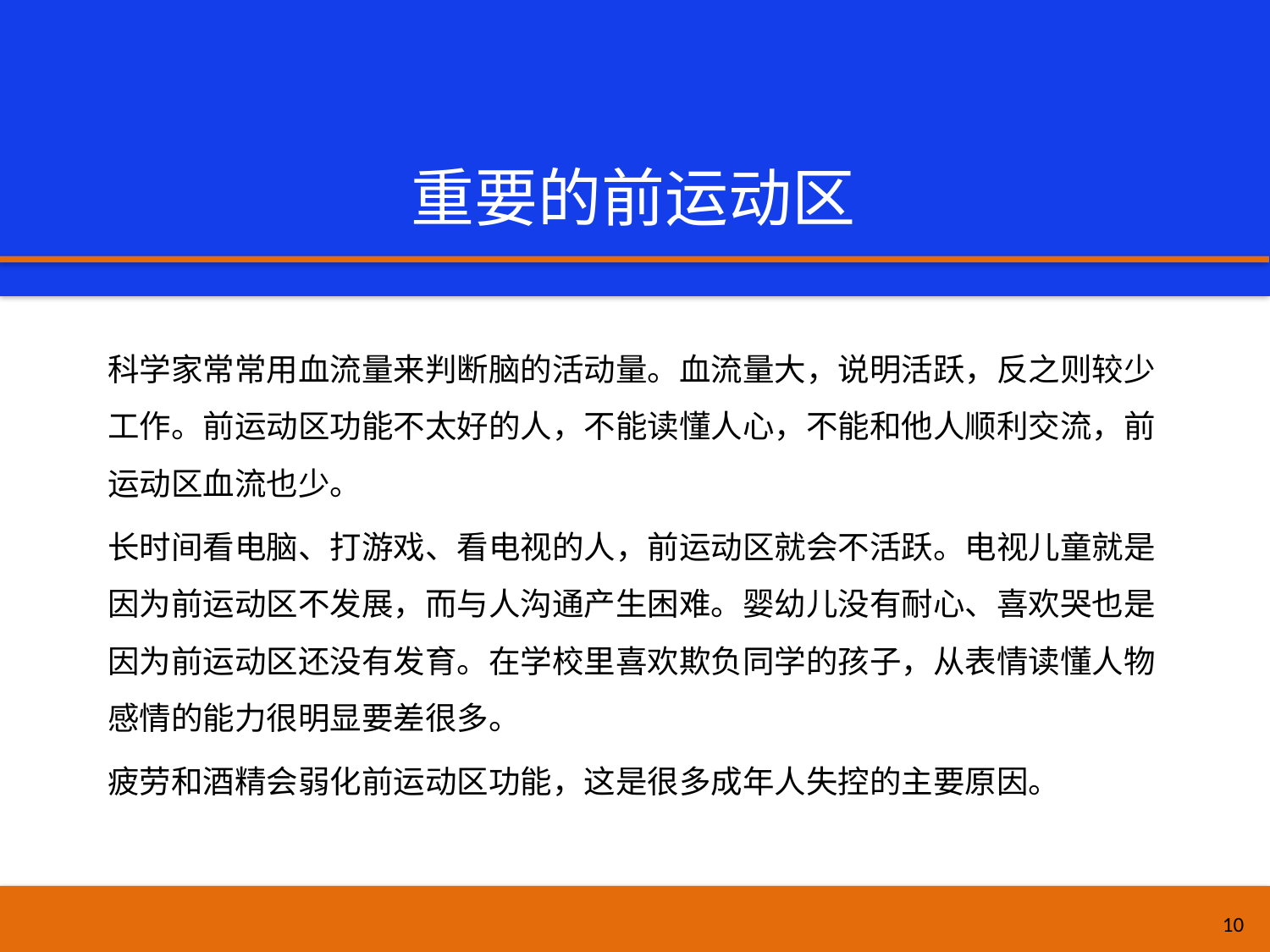

# 重要的前运动区
科学家常常用血流量来判断脑的活动量。血流量大，说明活跃，反之则较少工作。前运动区功能不太好的人，不能读懂人心，不能和他人顺利交流，前运动区血流也少。
长时间看电脑、打游戏、看电视的人，前运动区就会不活跃。电视儿童就是因为前运动区不发展，而与人沟通产生困难。婴幼儿没有耐心、喜欢哭也是因为前运动区还没有发育。在学校里喜欢欺负同学的孩子，从表情读懂人物感情的能力很明显要差很多。
疲劳和酒精会弱化前运动区功能，这是很多成年人失控的主要原因。